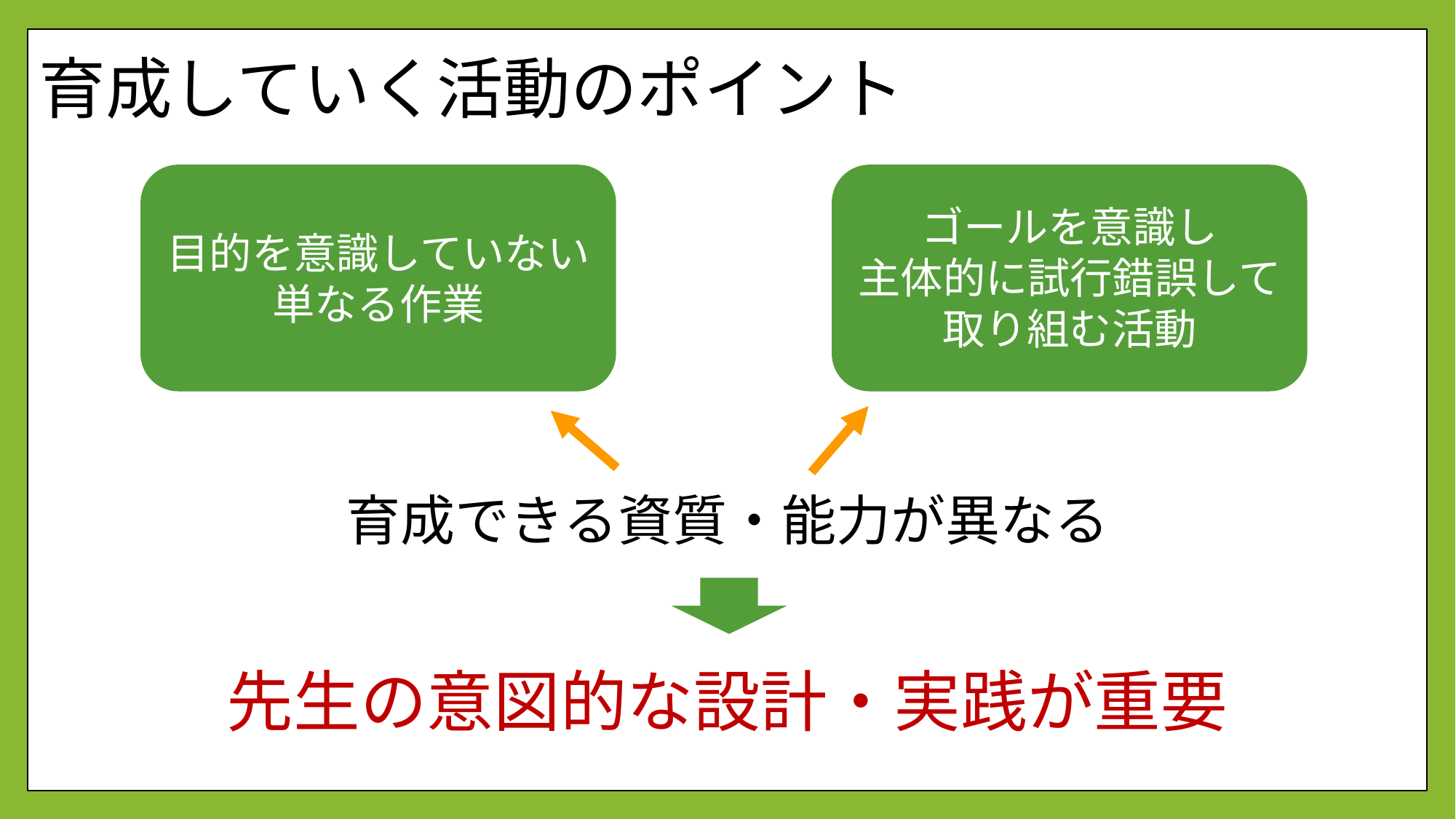

# 育成していく活動のポイント

目的を意識していない
単なる作業

ゴールを意識し
主体的に試行錯誤して
取り組む活動
育成できる資質・能力が異なる

先生の意図的な設計・実践が重要